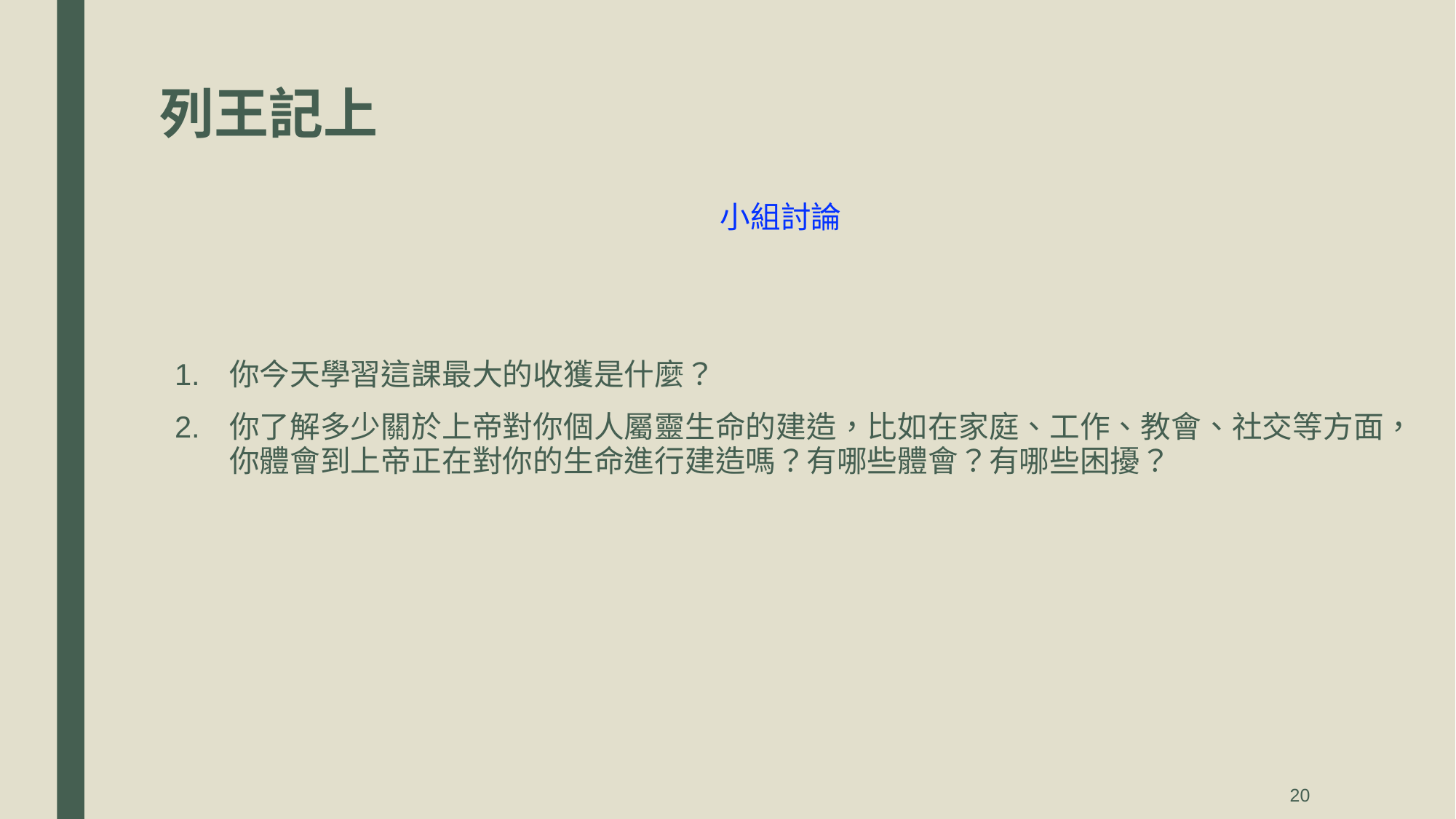

# 列王記上
小組討論

你今天學習這課最大的收獲是什麼？
你了解多少關於上帝對你個人屬靈生命的建造，比如在家庭、工作、教會、社交等方面，你體會到上帝正在對你的生命進行建造嗎？有哪些體會？有哪些困擾？

20